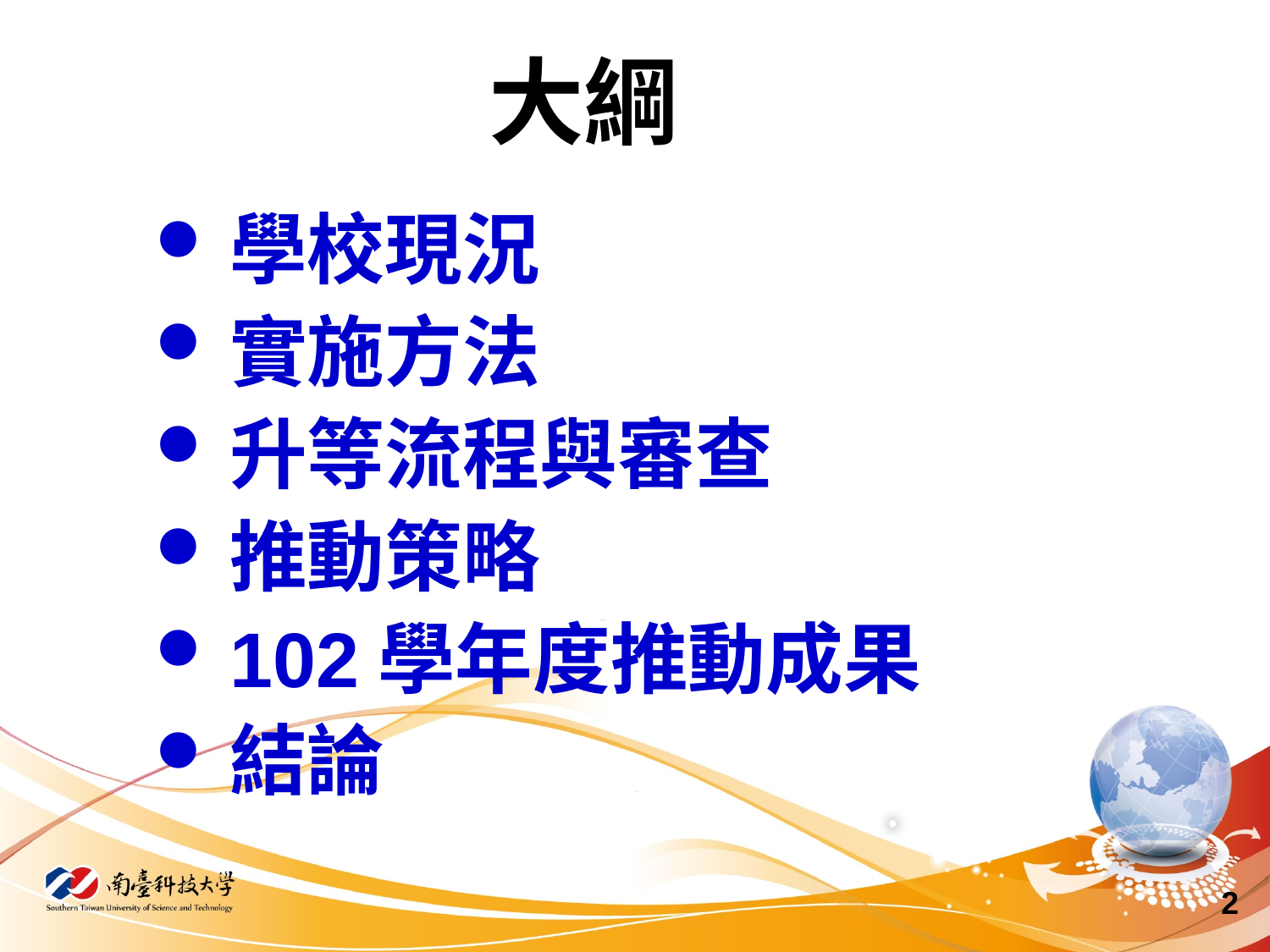

# 大綱
學校現況
實施方法
升等流程與審查
推動策略
102學年度推動成果
結論
2